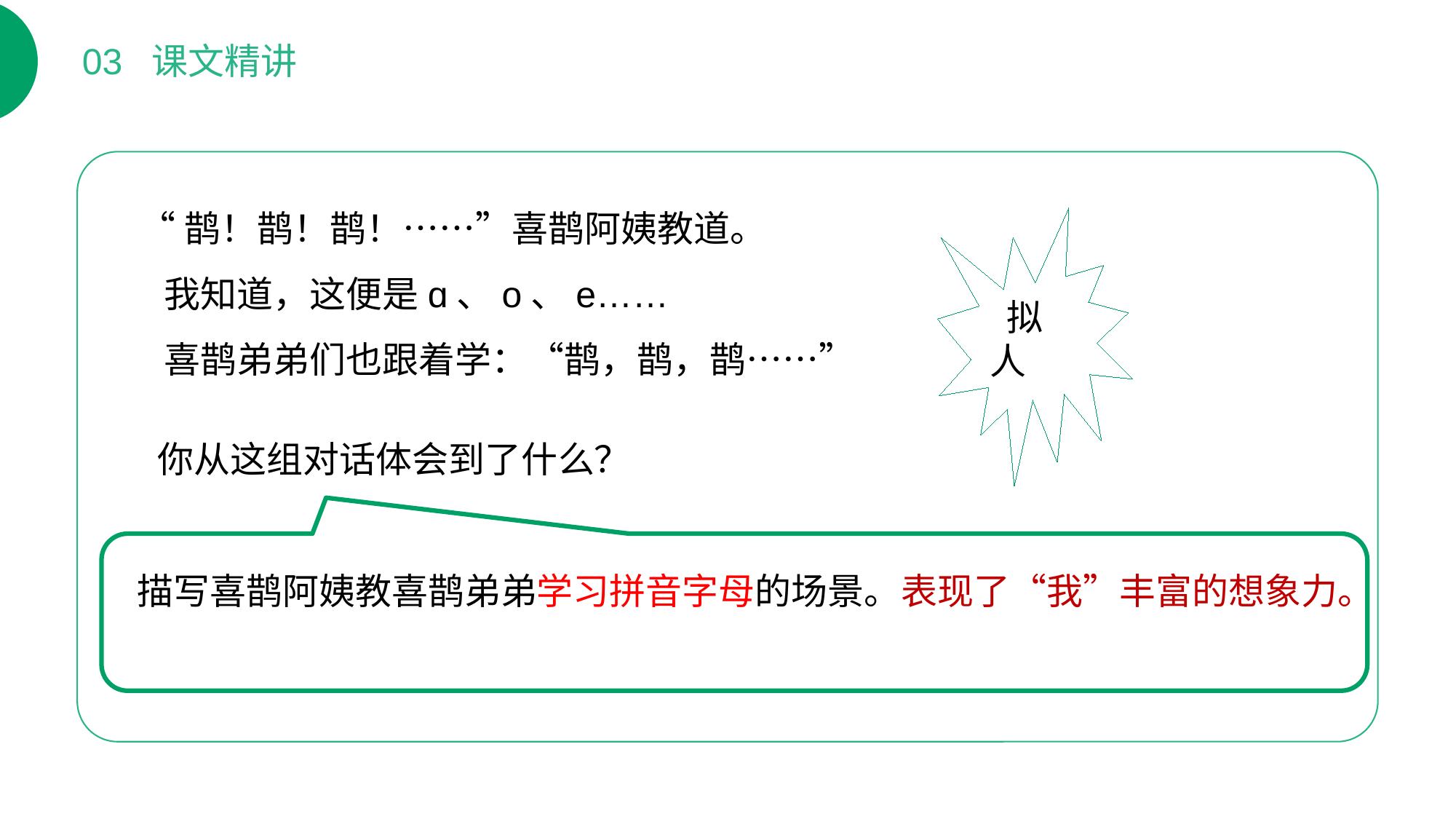

03  课文精讲
       “鹊！鹊！鹊！……”喜鹊阿姨教道。
         我知道，这便是ɑ、o、e……
         喜鹊弟弟们也跟着学：“鹊，鹊，鹊……”
 拟人
你从这组对话体会到了什么？
 描写喜鹊阿姨教喜鹊弟弟学习拼音字母的场景。表现了“我”丰富的想象力。